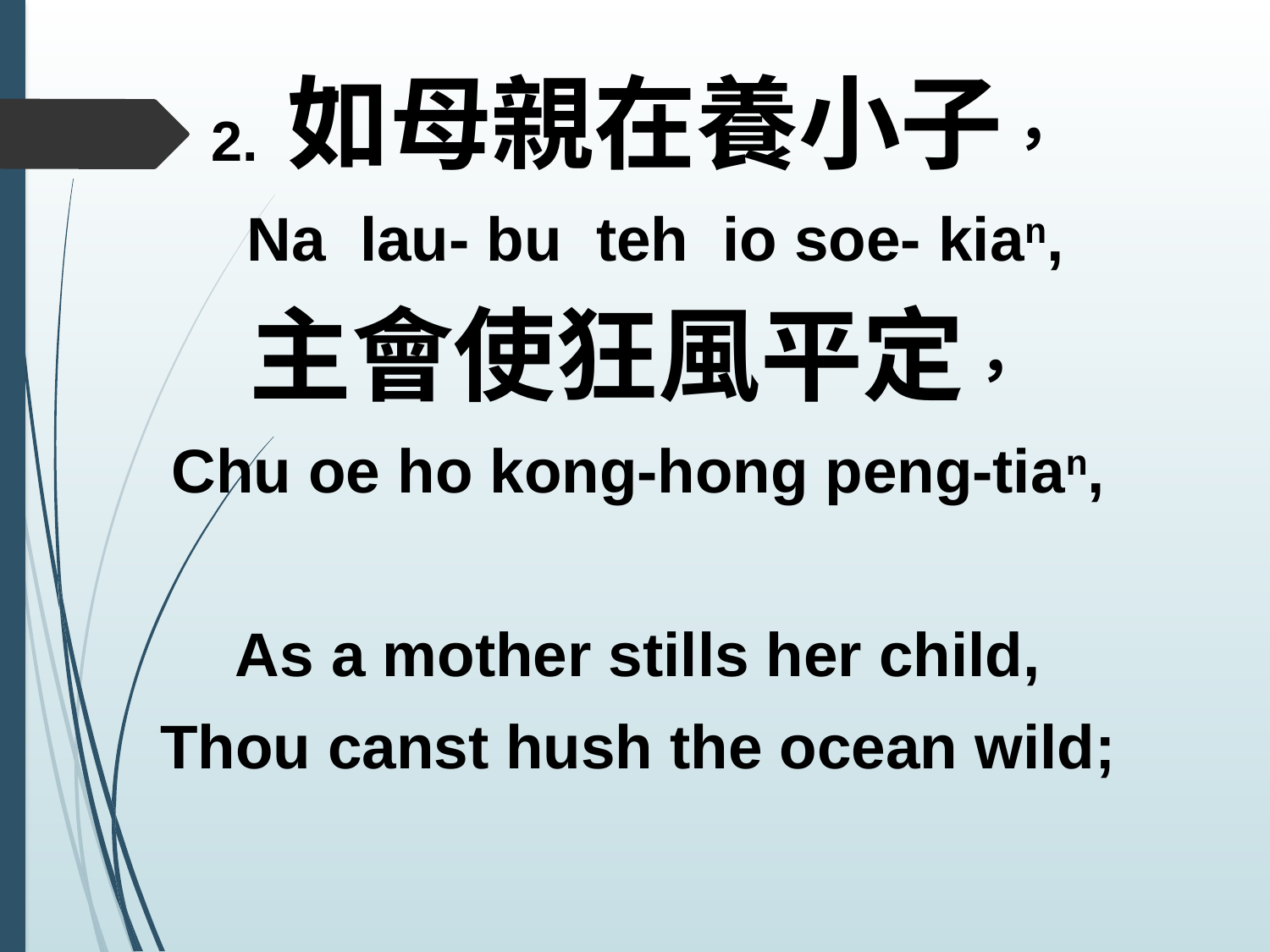

2. 如母親在養小子，
  Na  lau- bu  teh  io soe- kian,
主會使狂風平定，
Chu oe ho kong-hong peng-tian,

As a mother stills her child,
Thou canst hush the ocean wild;